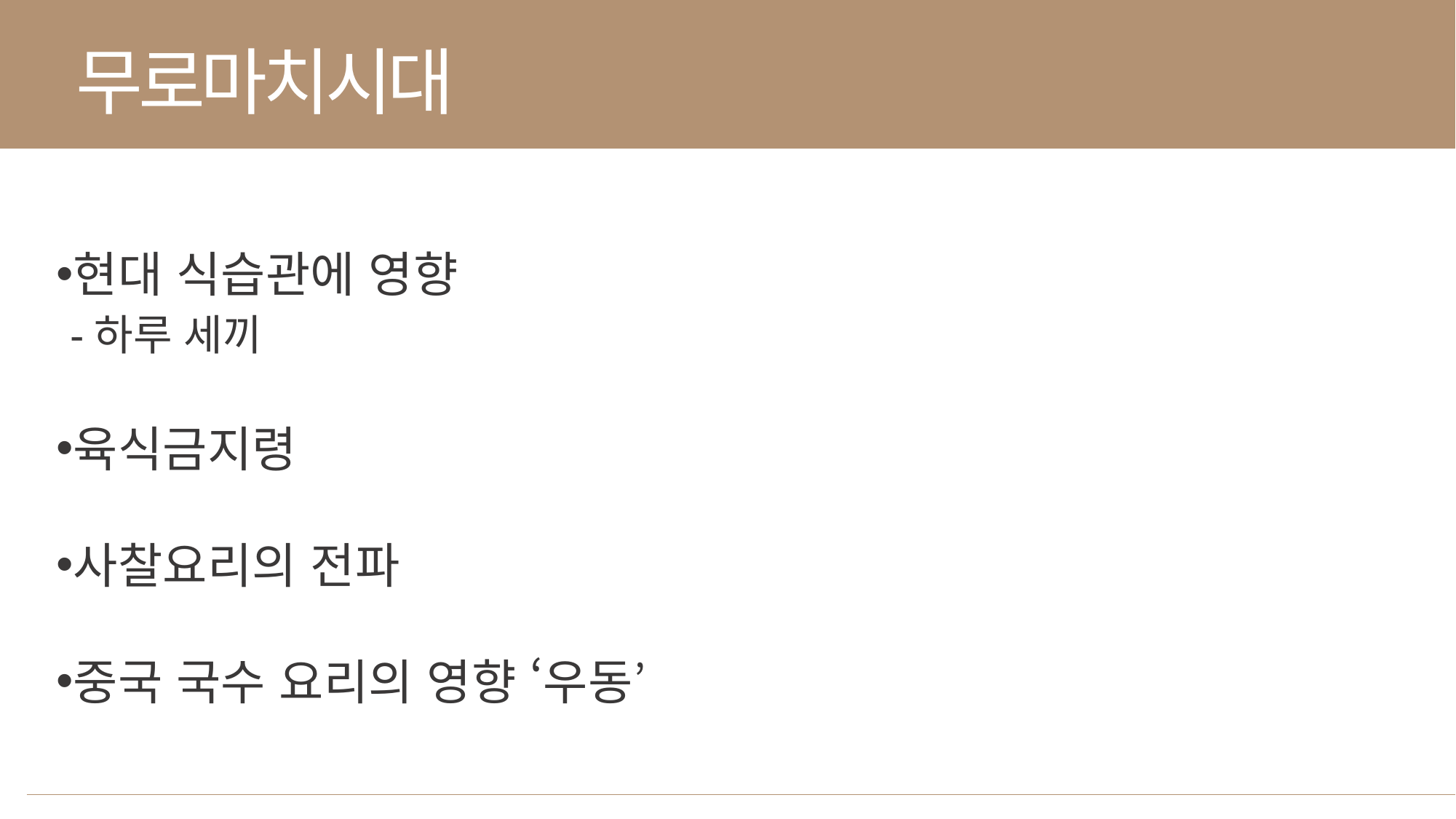

무로마치시대
현대 식습관에 영향
 -하루 세끼

육식금지령

사찰요리의 전파

중국 국수 요리의 영향 ‘우동’